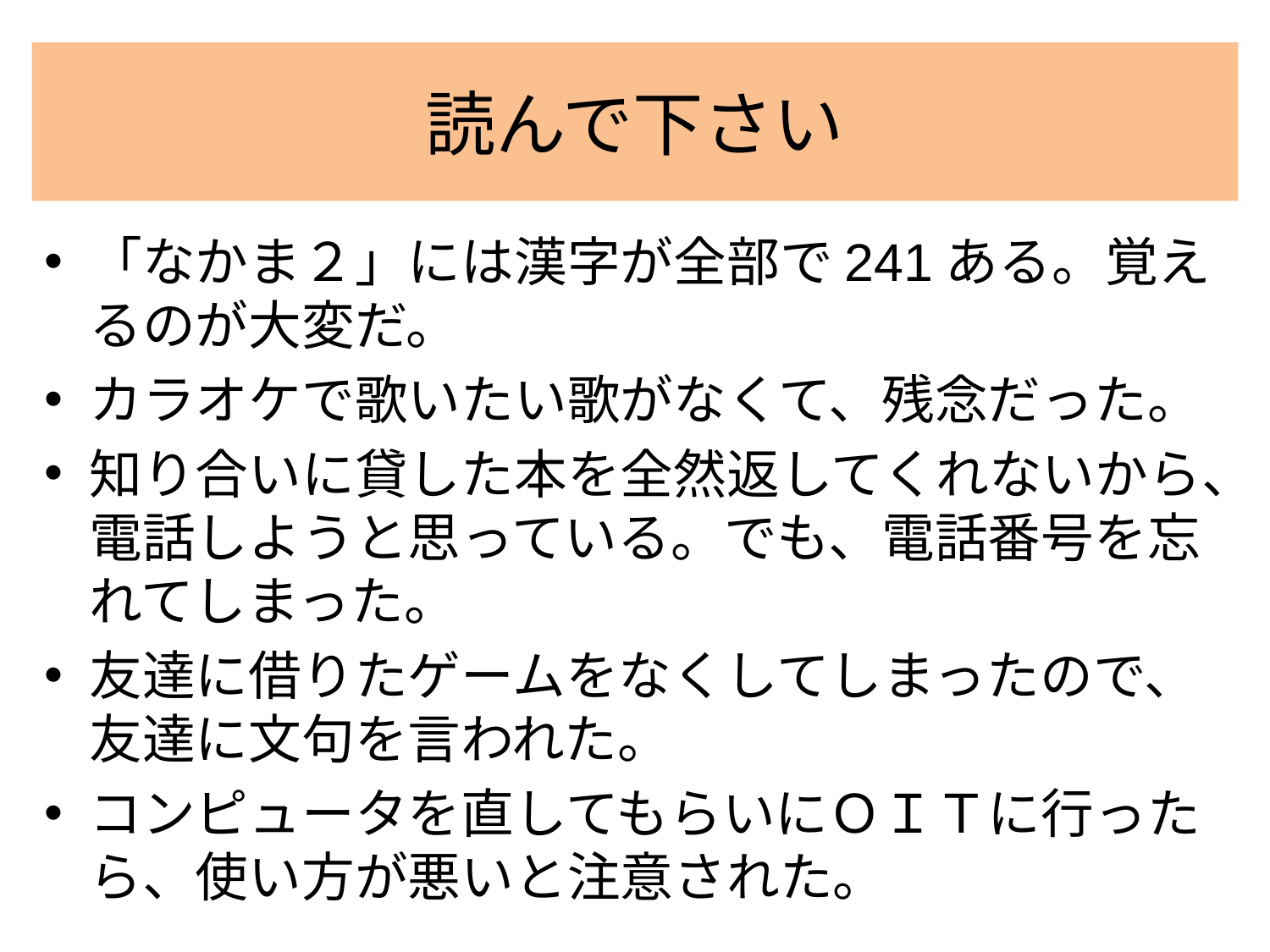

# 読んで下さい
「なかま２」には漢字が全部で241ある。覚えるのが大変だ。
カラオケで歌いたい歌がなくて、残念だった。
知り合いに貸した本を全然返してくれないから、電話しようと思っている。でも、電話番号を忘れてしまった。
友達に借りたゲームをなくしてしまったので、友達に文句を言われた。
コンピュータを直してもらいにＯＩＴに行ったら、使い方が悪いと注意された。